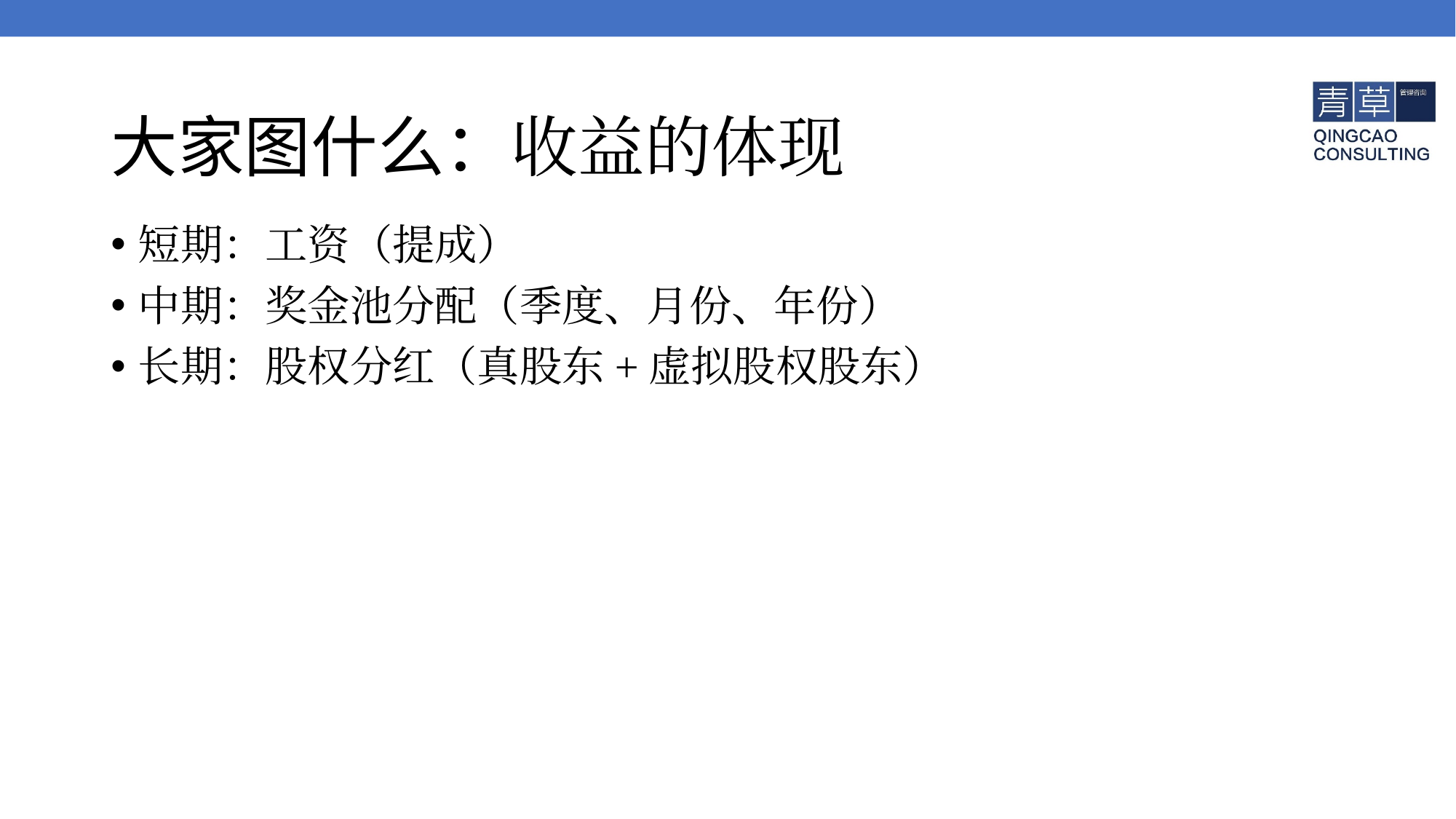

# 大家图什么：收益的体现
短期：工资（提成）
中期：奖金池分配（季度、月份、年份）
长期：股权分红（真股东+虚拟股权股东）